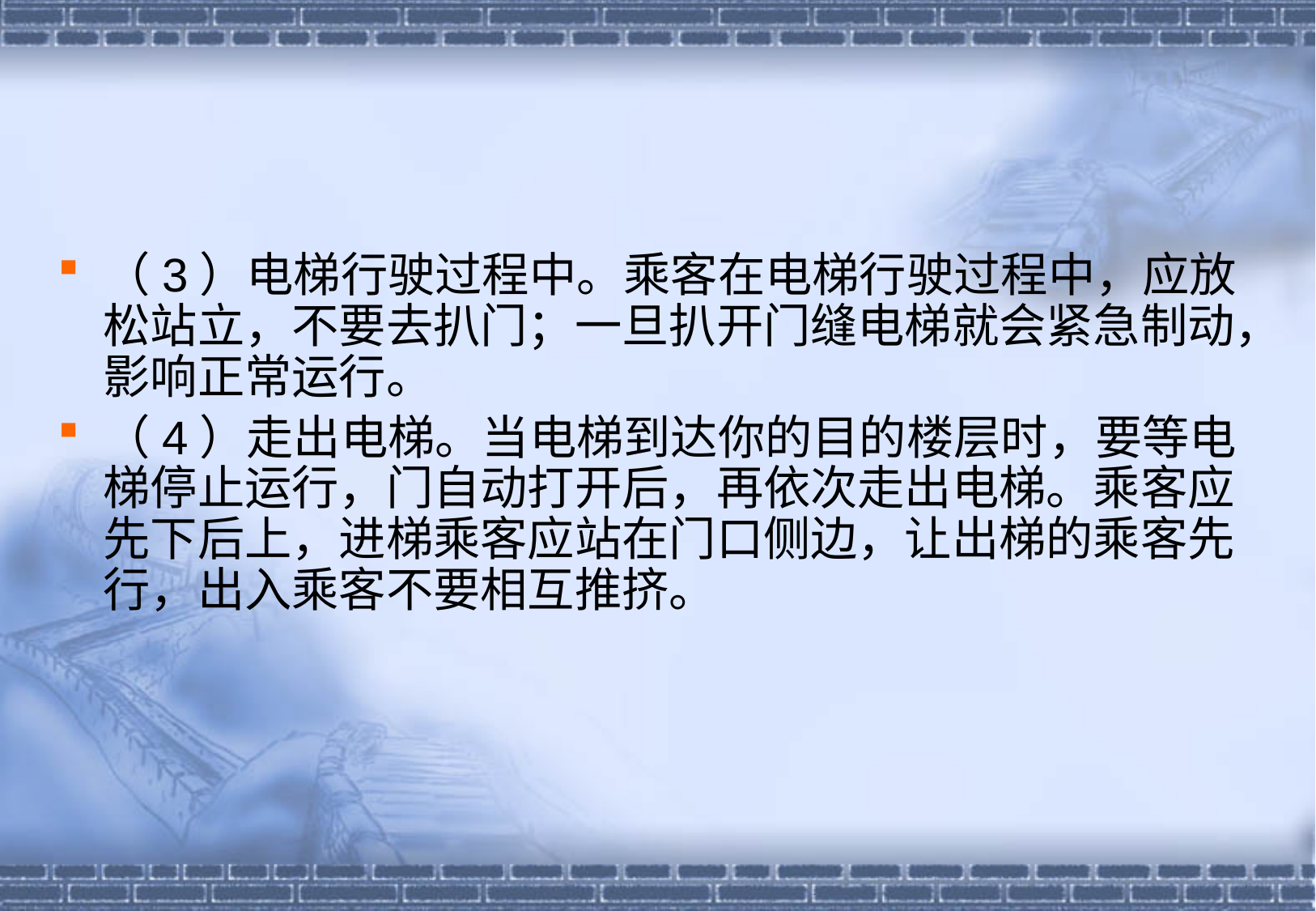

（3）电梯行驶过程中。乘客在电梯行驶过程中，应放松站立，不要去扒门；一旦扒开门缝电梯就会紧急制动，影响正常运行。
（4）走出电梯。当电梯到达你的目的楼层时，要等电梯停止运行，门自动打开后，再依次走出电梯。乘客应先下后上，进梯乘客应站在门口侧边，让出梯的乘客先行，出入乘客不要相互推挤。